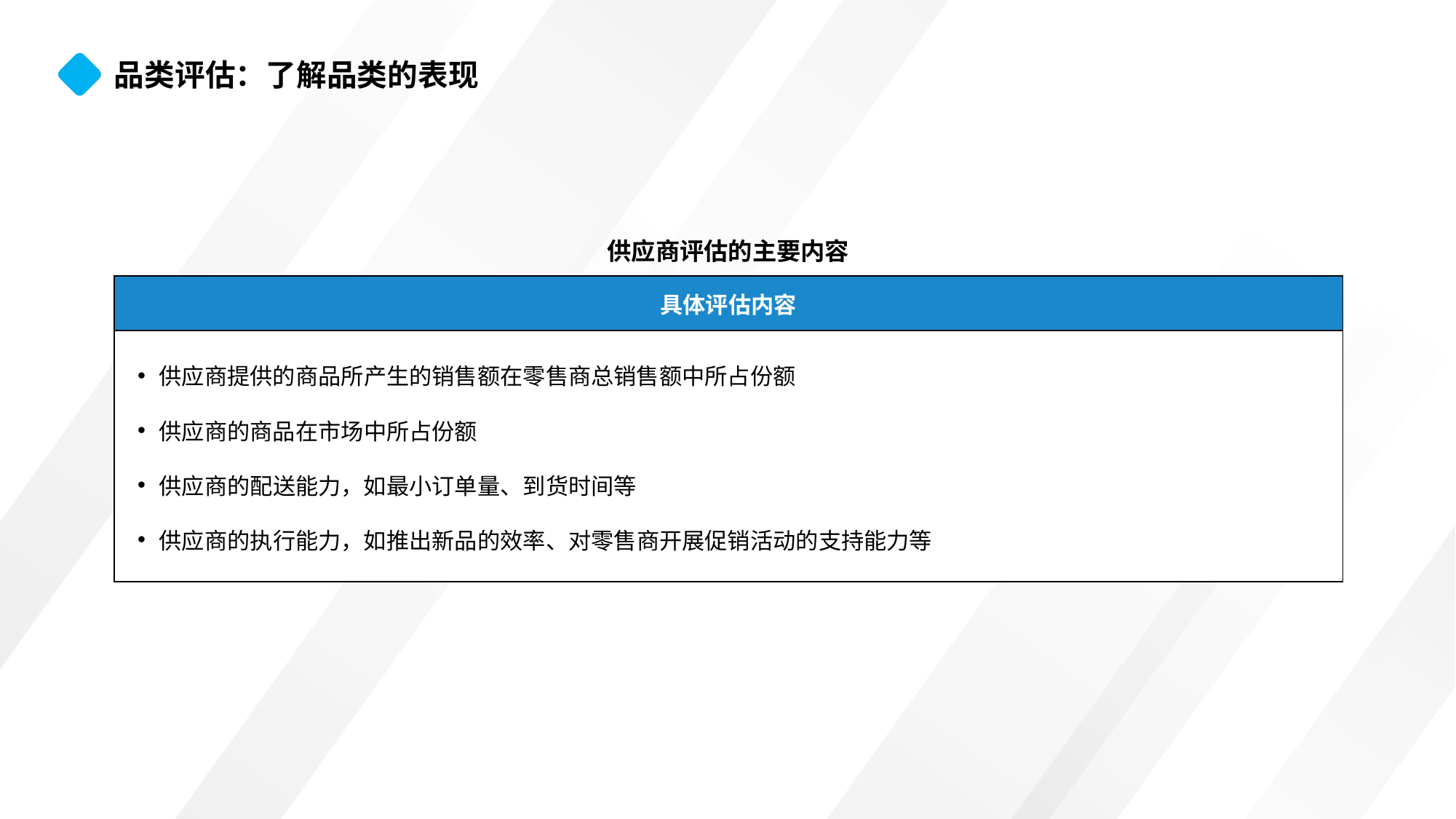

品类评估：了解品类的表现

供应商评估的主要内容
| 具体评估内容 |
| --- |
| 供应商提供的商品所产生的销售额在零售商总销售额中所占份额 供应商的商品在市场中所占份额 供应商的配送能力，如最小订单量、到货时间等 供应商的执行能力，如推出新品的效率、对零售商开展促销活动的支持能力等 |